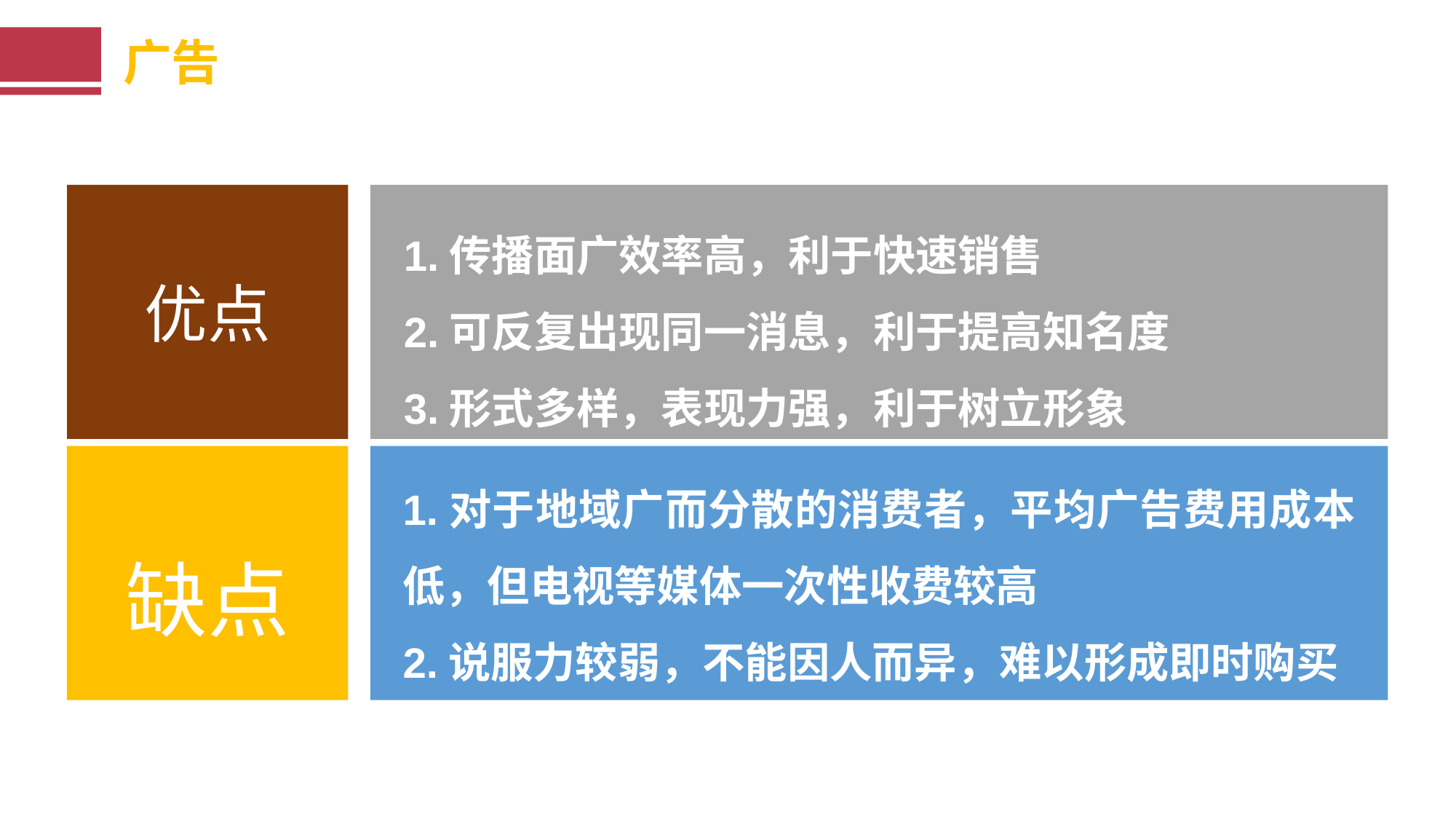

广告

优点

1.传播面广效率高，利于快速销售
2.可反复出现同一消息，利于提高知名度
3.形式多样，表现力强，利于树立形象
缺点

1.对于地域广而分散的消费者，平均广告费用成本低，但电视等媒体一次性收费较高
2.说服力较弱，不能因人而异，难以形成即时购买